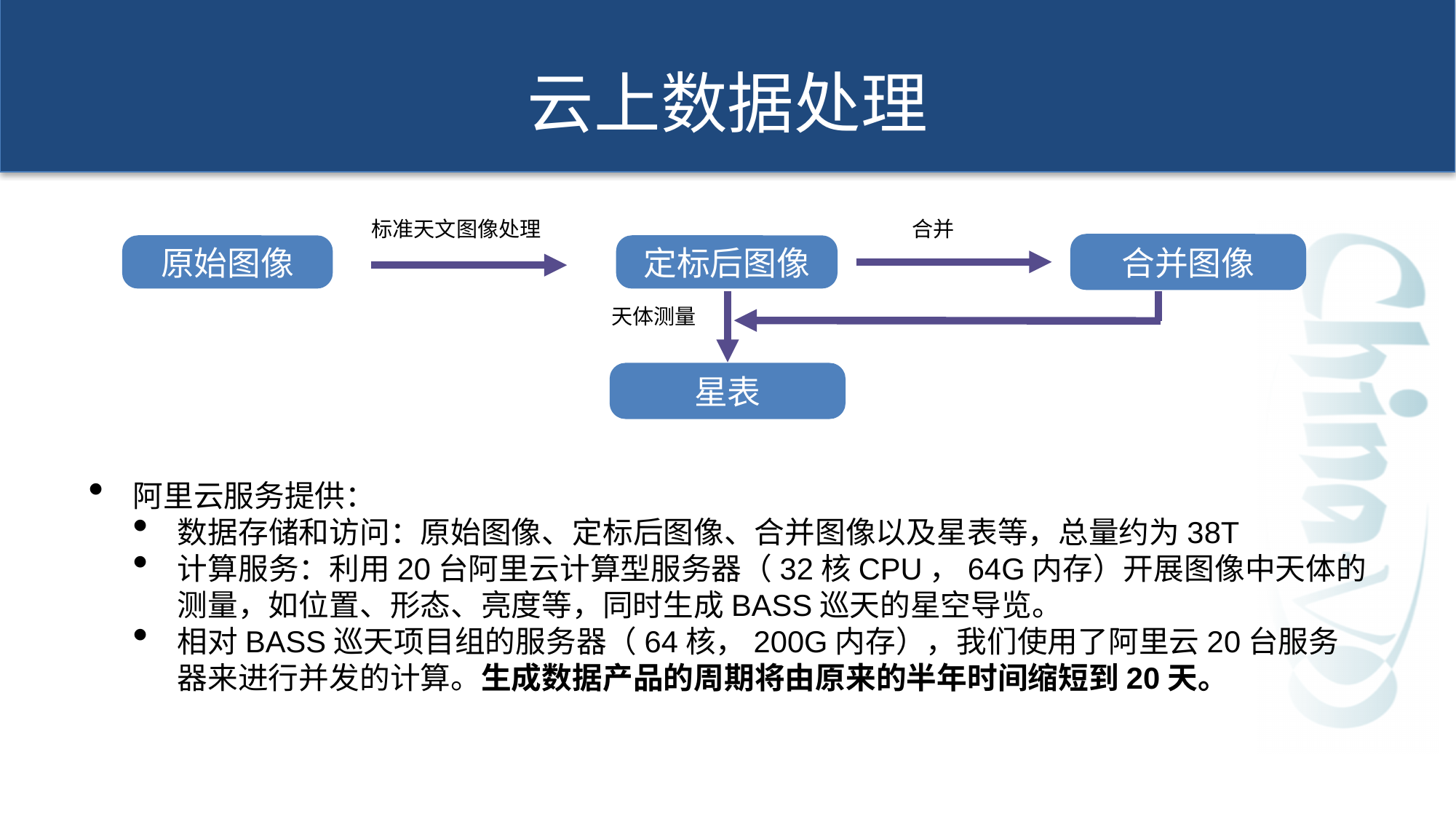

# 云上数据处理
标准天文图像处理
合并
合并图像
原始图像
定标后图像

天体测量

星表
阿里云服务提供：
数据存储和访问：原始图像、定标后图像、合并图像以及星表等，总量约为38T
计算服务：利用20台阿里云计算型服务器（32核CPU，64G内存）开展图像中天体的测量，如位置、形态、亮度等，同时生成BASS巡天的星空导览。
相对BASS巡天项目组的服务器（64核，200G内存），我们使用了阿里云20台服务器来进行并发的计算。生成数据产品的周期将由原来的半年时间缩短到20天。